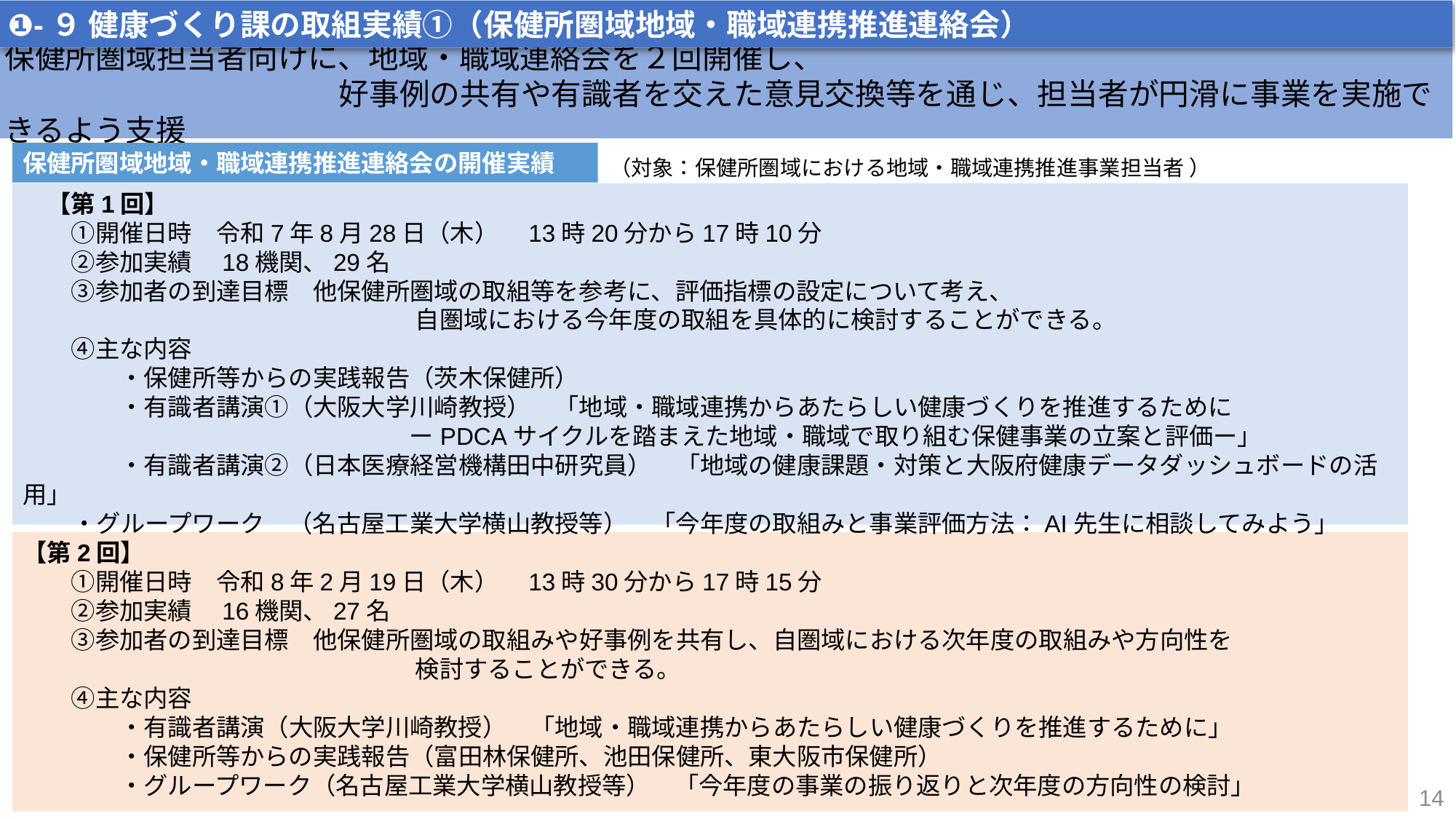

❶-９ 健康づくり課の取組実績①（保健所圏域地域・職域連携推進連絡会）
保健所圏域担当者向けに、地域・職域連絡会を２回開催し、
　　　　　　　　　　　好事例の共有や有識者を交えた意見交換等を通じ、担当者が円滑に事業を実施できるよう支援
保健所圏域地域・職域連携推進連絡会の開催実績
　（対象：保健所圏域における地域・職域連携推進事業担当者 ）
　【第1回】
　　①開催日時　令和7年8月28日（木）　13時20分から17時10分
　　②参加実績　18機関、29名
　　③参加者の到達目標　他保健所圏域の取組等を参考に、評価指標の設定について考え、
　　　　　　　　　　　　　　　　 自圏域における今年度の取組を具体的に検討することができる。
　　④主な内容
　　　　・保健所等からの実践報告（茨木保健所）
　　　　・有識者講演①（大阪大学川崎教授）　「地域・職域連携からあたらしい健康づくりを推進するために
　　　　　　　　　　　　　　　　ーPDCAサイクルを踏まえた地域・職域で取り組む保健事業の立案と評価ー」
　　　　・有識者講演②（日本医療経営機構田中研究員）　「地域の健康課題・対策と大阪府健康データダッシュボードの活用」
        ・グループワーク　（名古屋工業大学横山教授等）　「今年度の取組みと事業評価方法：AI先生に相談してみよう」
【第2回】
　　①開催日時　令和8年2月19日（木）　13時30分から17時15分
　　②参加実績　16機関、27名
　　③参加者の到達目標　他保健所圏域の取組みや好事例を共有し、自圏域における次年度の取組みや方向性を
　　　　　　　　　　　　　　　　 検討することができる。
　　④主な内容
　　　　・有識者講演（大阪大学川崎教授）　「地域・職域連携からあたらしい健康づくりを推進するために」
　　　　・保健所等からの実践報告（富田林保健所、池田保健所、東大阪市保健所）
　　　　・グループワーク（名古屋工業大学横山教授等）　「今年度の事業の振り返りと次年度の方向性の検討」
14